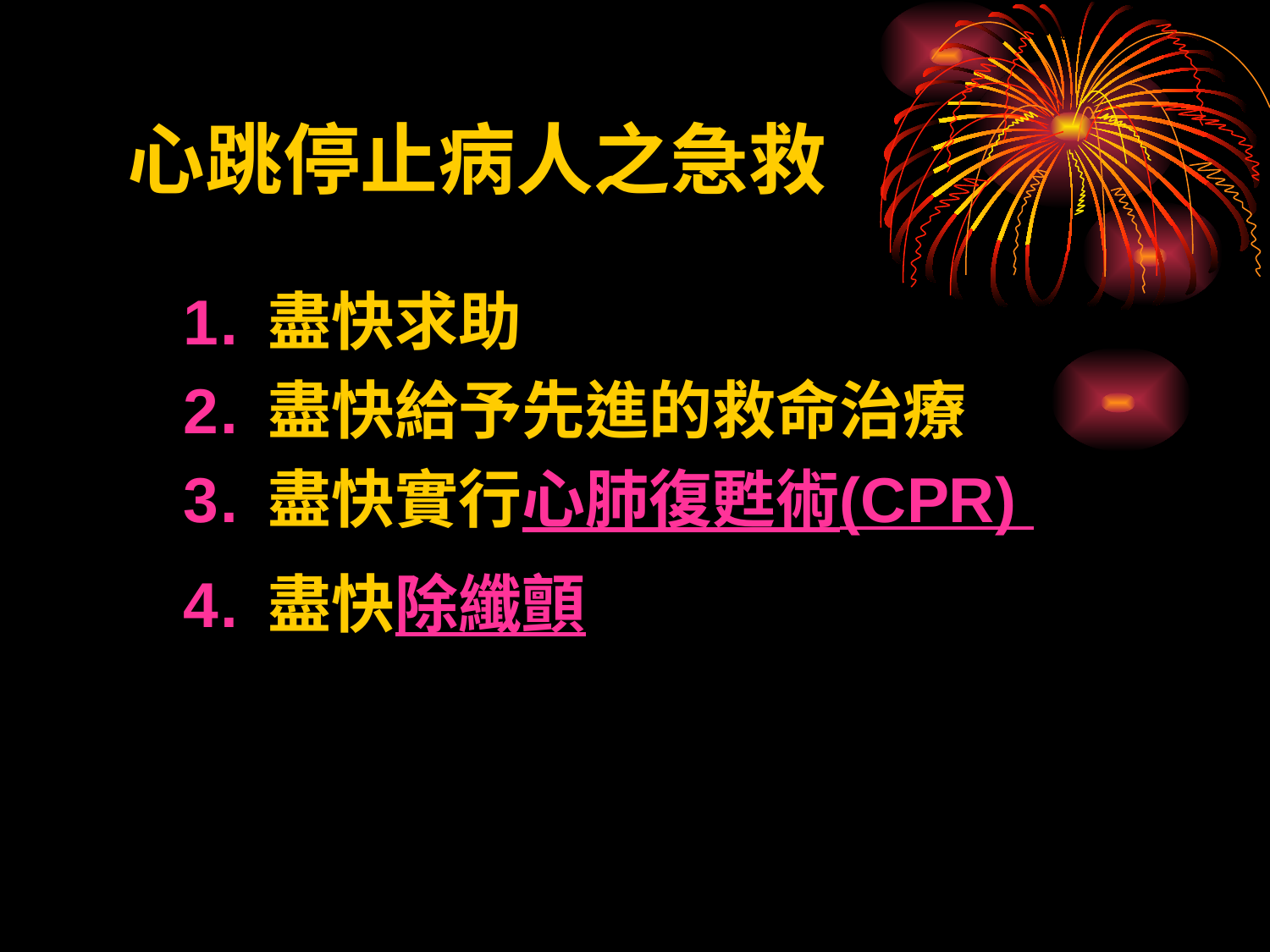

# 心跳停止病人之急救
盡快求助
盡快給予先進的救命治療
盡快實行心肺復甦術(CPR)
盡快除纖顫